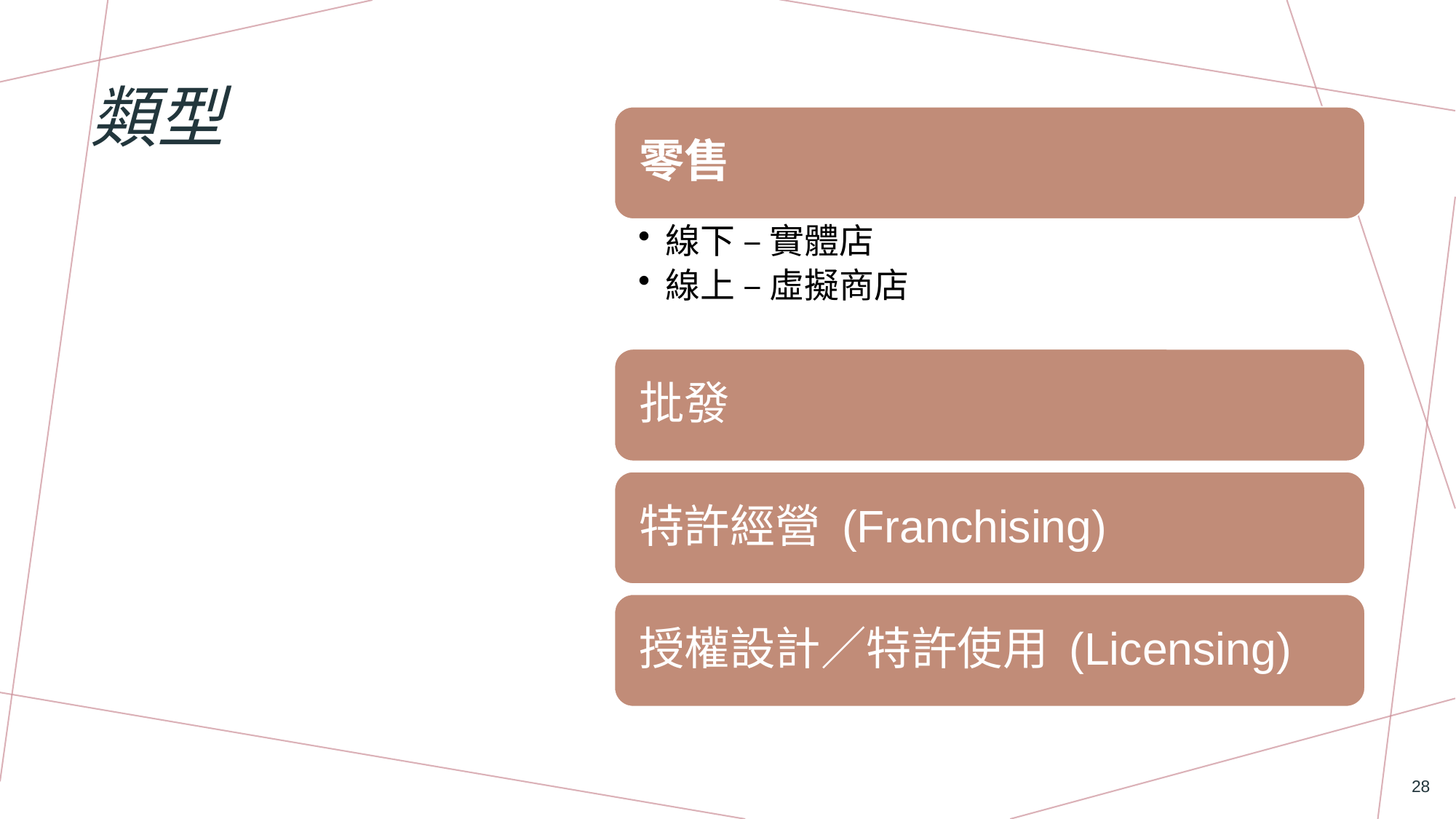

# 類型
零售
線下 – 實體店
線上 – 虛擬商店
批發
特許經營 (Franchising)
授權設計／特許使用 (Licensing)
28